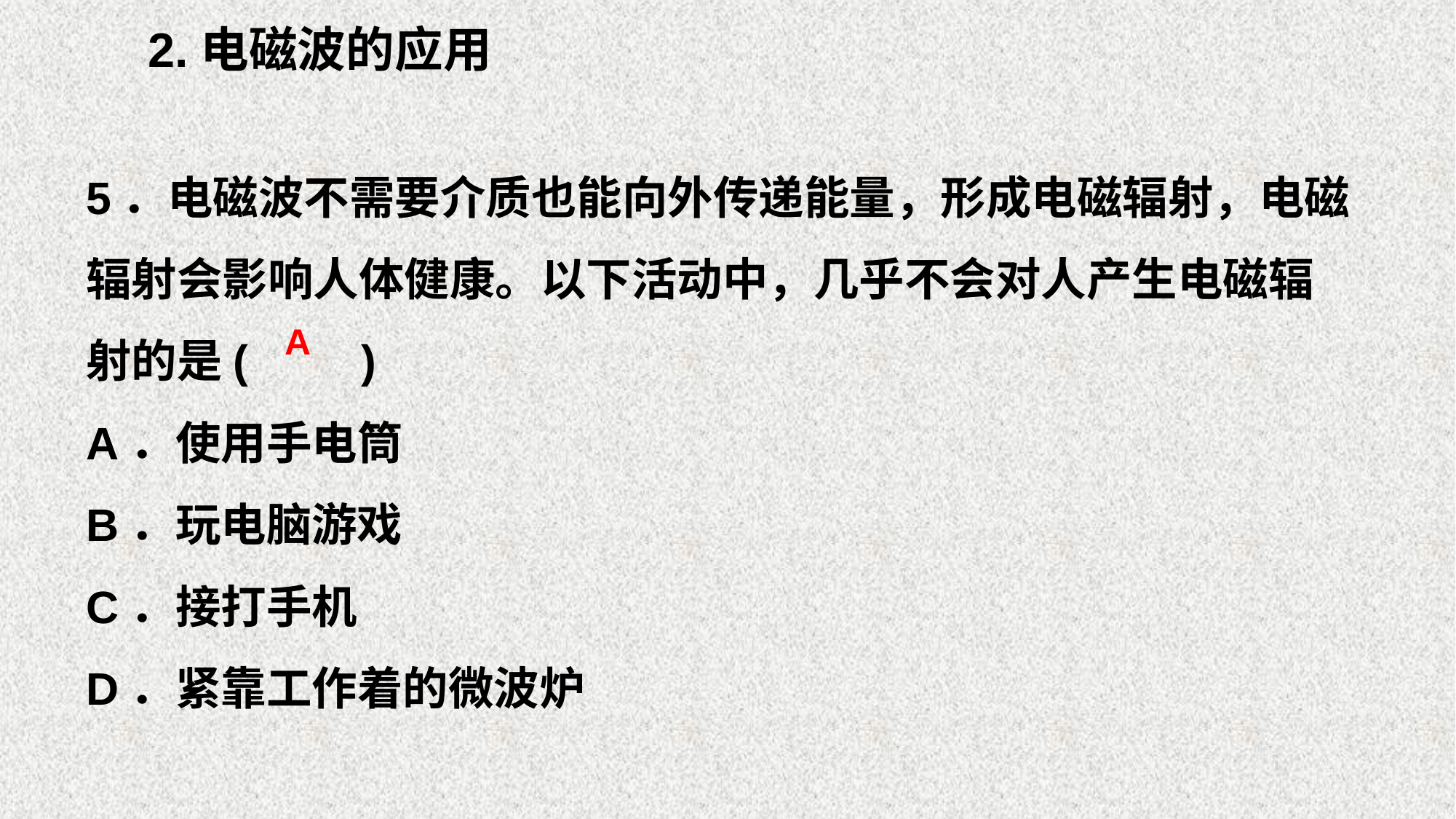

2.电磁波的应用
5．电磁波不需要介质也能向外传递能量，形成电磁辐射，电磁辐射会影响人体健康。以下活动中，几乎不会对人产生电磁辐射的是(　　)
A．使用手电筒
B．玩电脑游戏
C．接打手机
D．紧靠工作着的微波炉
A